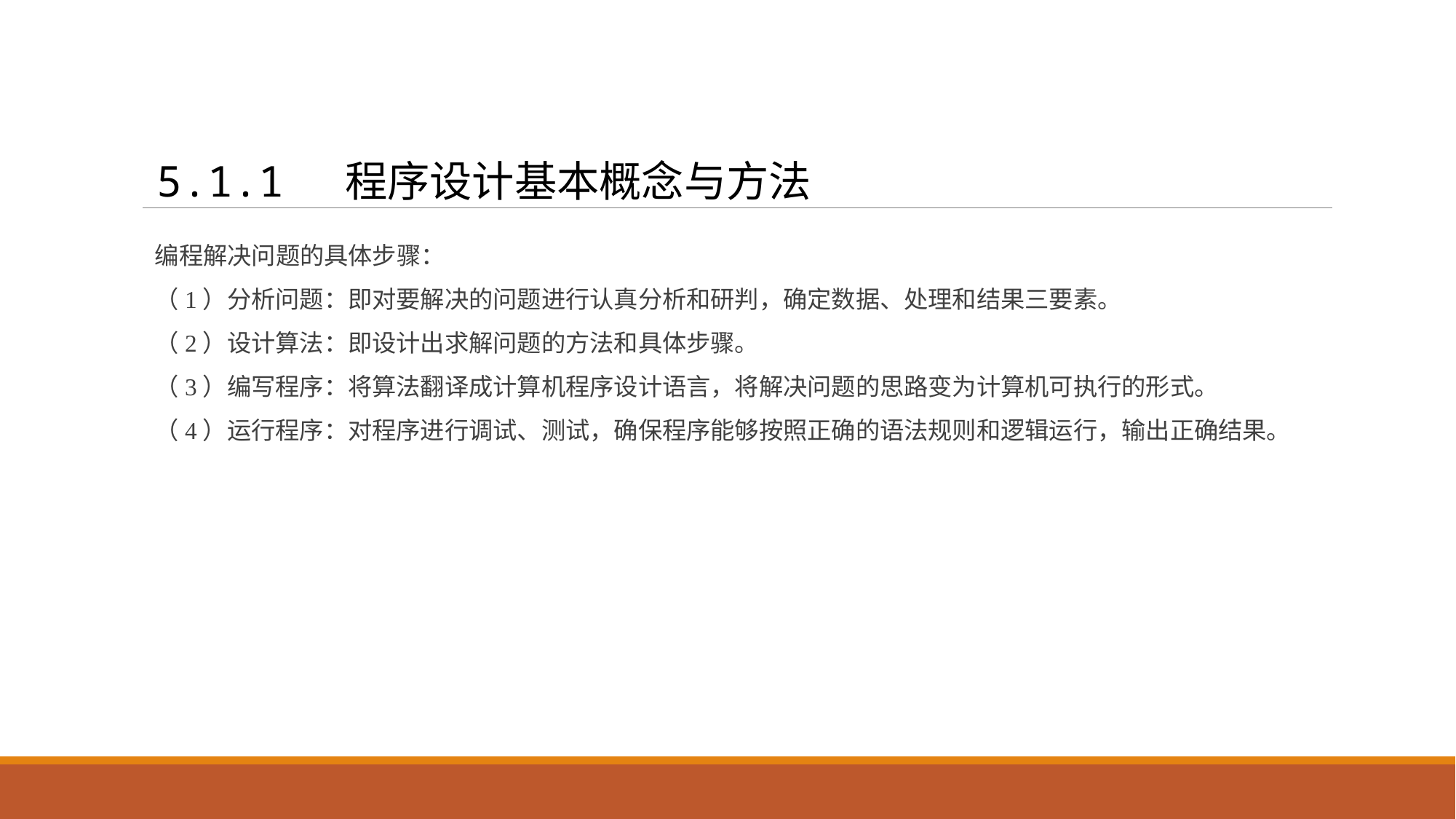

5.1.1  程序设计基本概念与方法
编程解决问题的具体步骤：
（1）分析问题：即对要解决的问题进行认真分析和研判，确定数据、处理和结果三要素。
（2）设计算法：即设计出求解问题的方法和具体步骤。
（3）编写程序：将算法翻译成计算机程序设计语言，将解决问题的思路变为计算机可执行的形式。
（4）运行程序：对程序进行调试、测试，确保程序能够按照正确的语法规则和逻辑运行，输出正确结果。